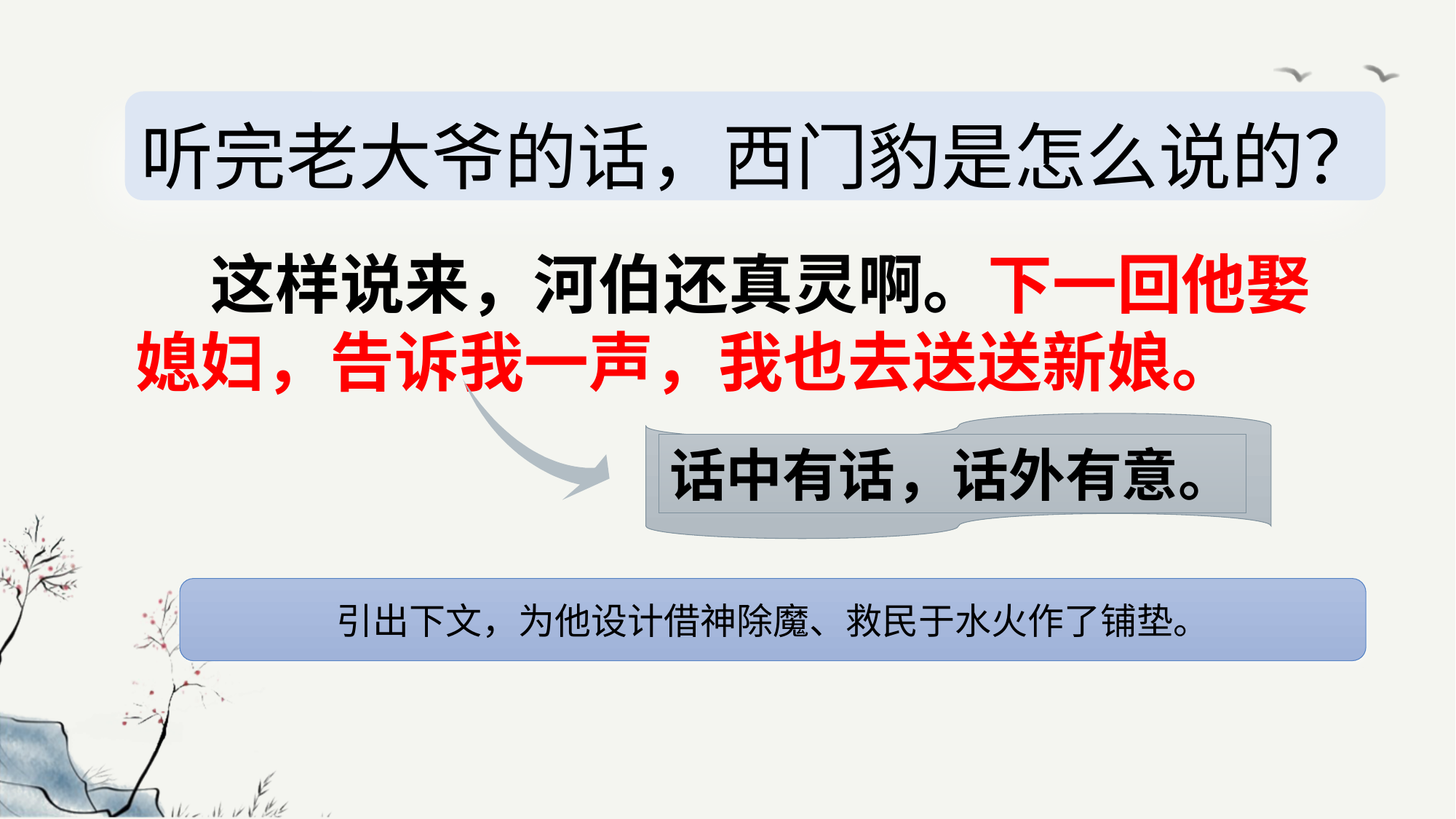

听完老大爷的话，西门豹是怎么说的？
    这样说来，河伯还真灵啊。下一回他娶媳妇，告诉我一声，我也去送送新娘。

话中有话，话外有意。
引出下文，为他设计借神除魔、救民于水火作了铺垫。